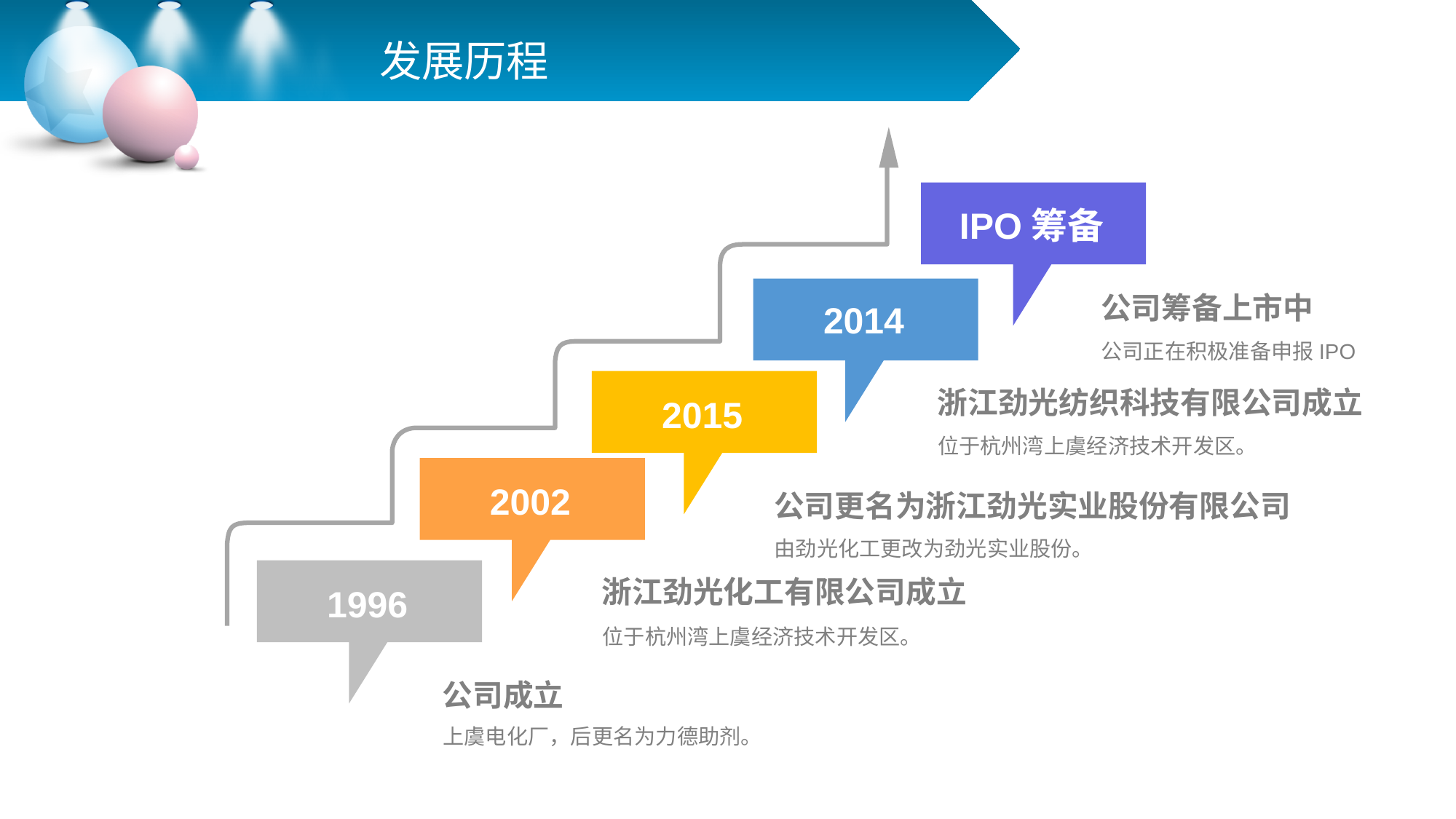

发展历程

IPO筹备

2014
公司筹备上市中
公司正在积极准备申报IPO

2015
浙江劲光纺织科技有限公司成立
位于杭州湾上虞经济技术开发区。

2002
公司更名为浙江劲光实业股份有限公司
由劲光化工更改为劲光实业股份。

1996
浙江劲光化工有限公司成立
位于杭州湾上虞经济技术开发区。
公司成立
上虞电化厂，后更名为力德助剂。